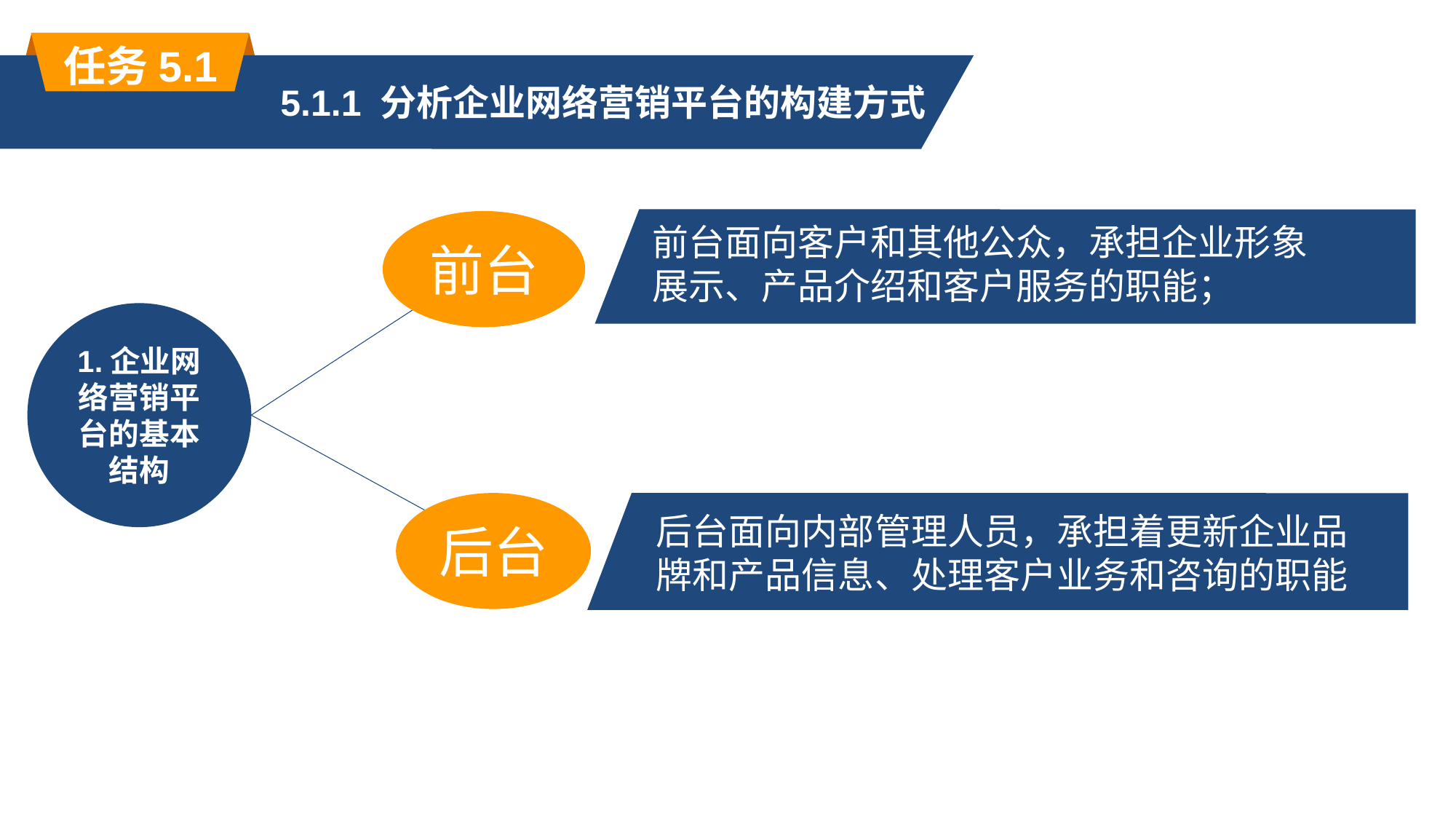

任务5.1

5.1.1 分析企业网络营销平台的构建方式

前台
前台面向客户和其他公众，承担企业形象展示、产品介绍和客户服务的职能；
1.企业网络营销平台的基本结构

后台
后台面向内部管理人员，承担着更新企业品牌和产品信息、处理客户业务和咨询的职能